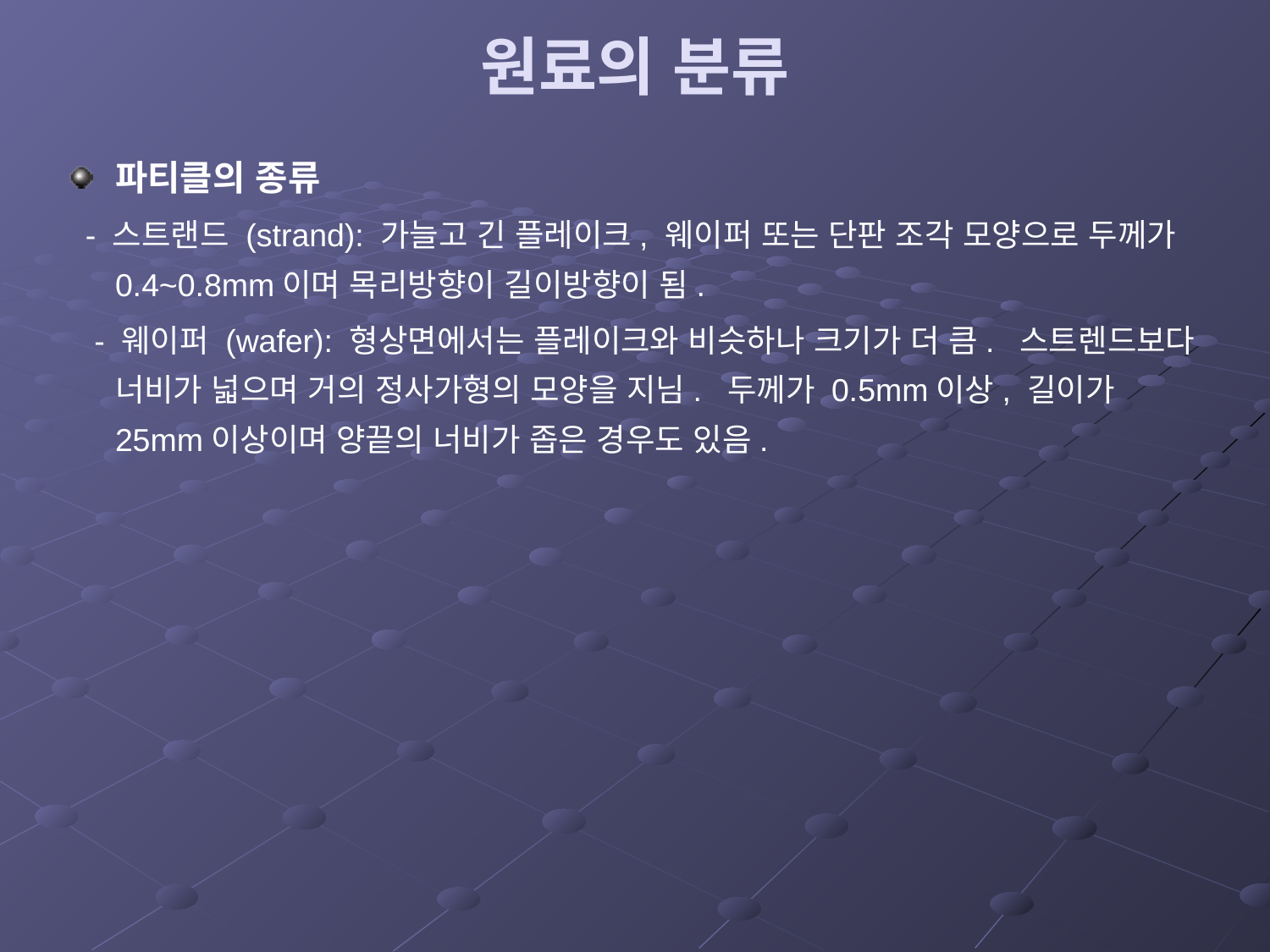

# 원료의 분류
파티클의 종류
  - 스트랜드 (strand): 가늘고 긴 플레이크, 웨이퍼 또는 단판 조각 모양으로 두께가 0.4~0.8mm이며 목리방향이 길이방향이 됨.
   - 웨이퍼 (wafer): 형상면에서는 플레이크와 비슷하나 크기가 더 큼.  스트렌드보다 너비가 넓으며 거의 정사가형의 모양을 지님.  두께가 0.5mm이상, 길이가 25mm이상이며 양끝의 너비가 좁은 경우도 있음.